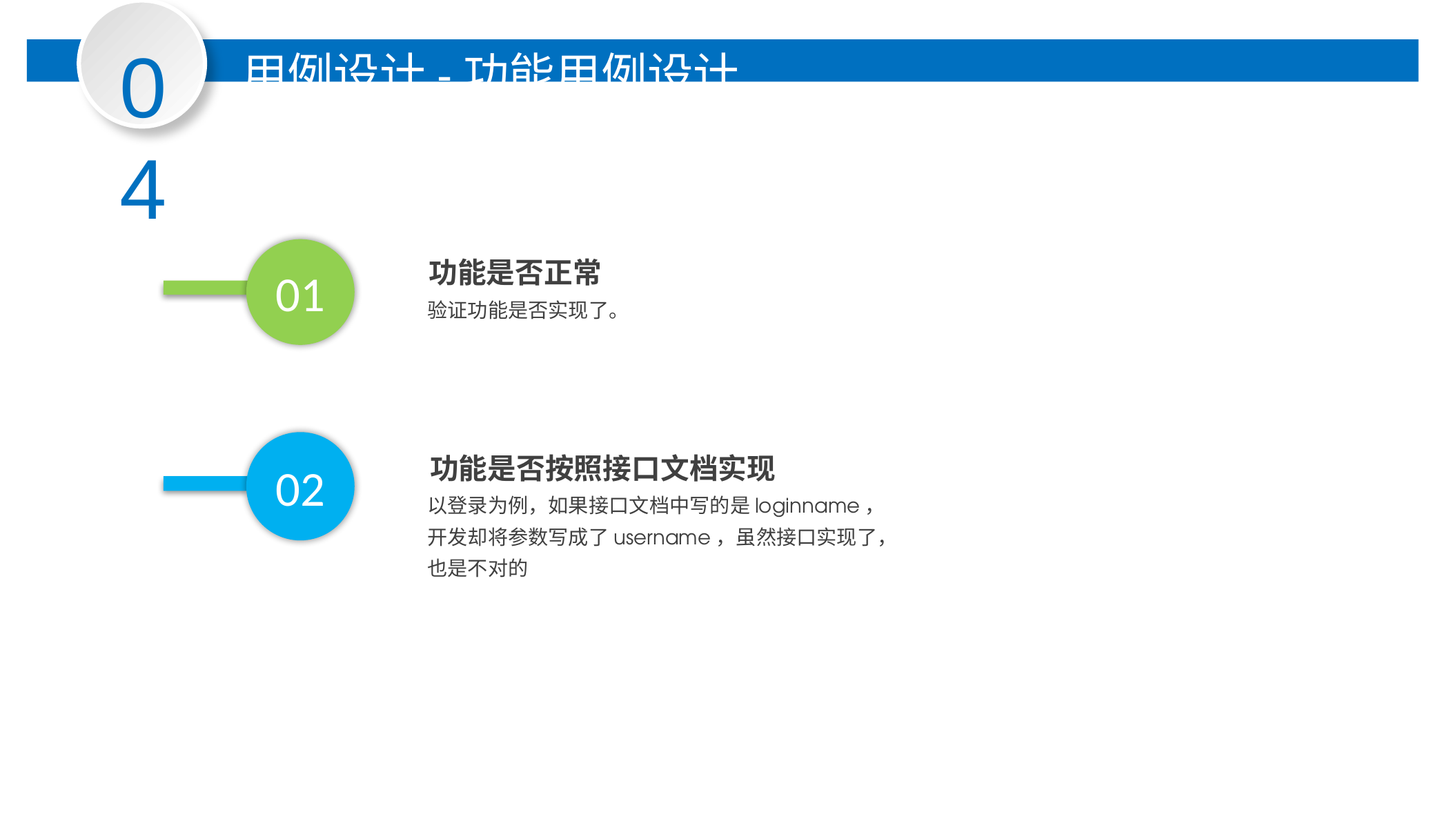

04
用例设计-功能用例设计

01
功能是否正常
验证功能是否实现了。

02
功能是否按照接口文档实现
以登录为例，如果接口文档中写的是loginname，开发却将参数写成了username，虽然接口实现了，也是不对的